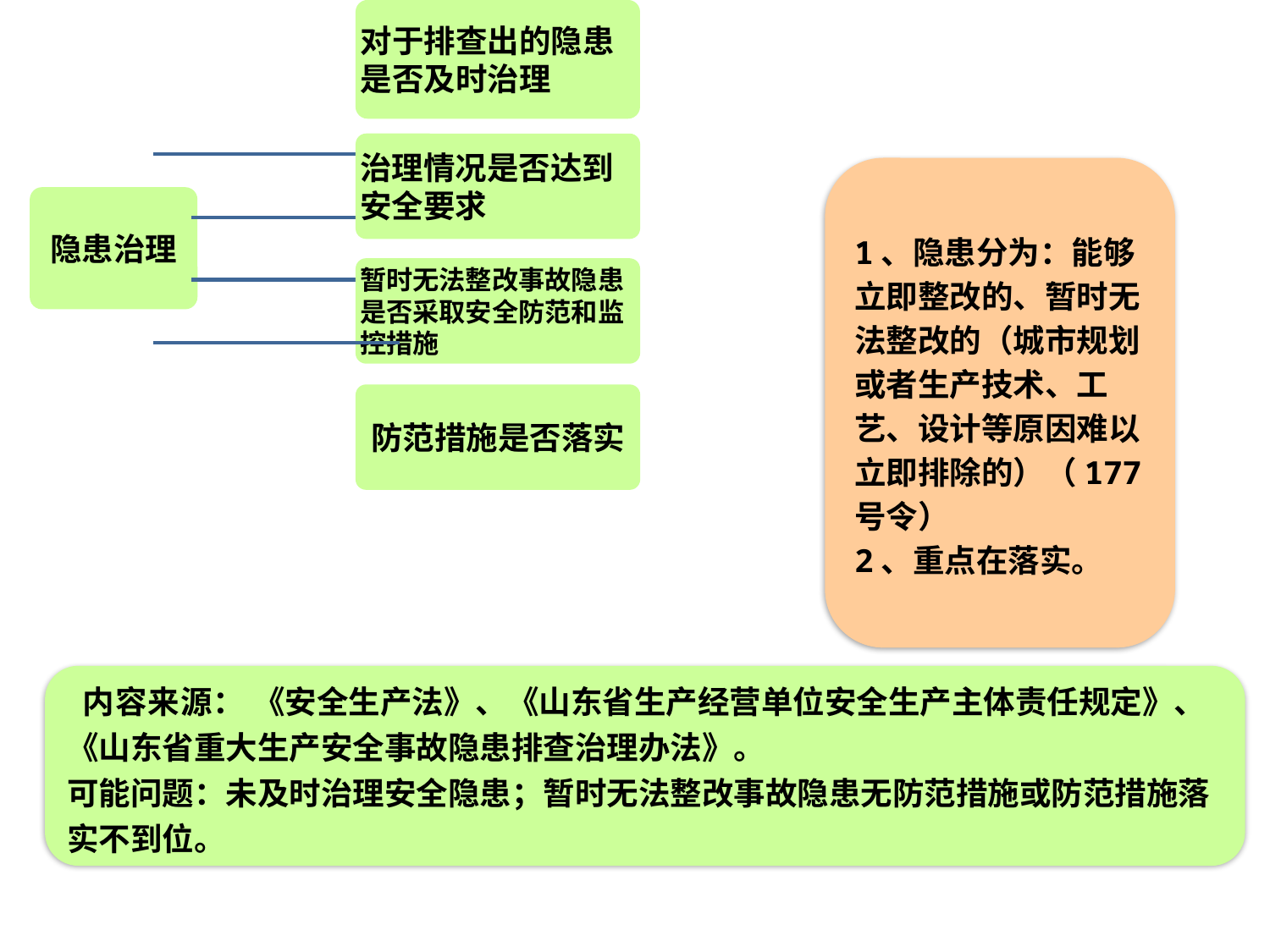

隐患治理
对于排查出的隐患是否及时治理
治理情况是否达到安全要求
暂时无法整改事故隐患是否采取安全防范和监控措施
防范措施是否落实
1、隐患分为：能够立即整改的、暂时无法整改的（城市规划或者生产技术、工艺、设计等原因难以立即排除的）（177号令）
2、重点在落实。

 内容来源： 《安全生产法》、《山东省生产经营单位安全生产主体责任规定》、《山东省重大生产安全事故隐患排查治理办法》。
可能问题：未及时治理安全隐患；暂时无法整改事故隐患无防范措施或防范措施落实不到位。
2017年11月 莱芜